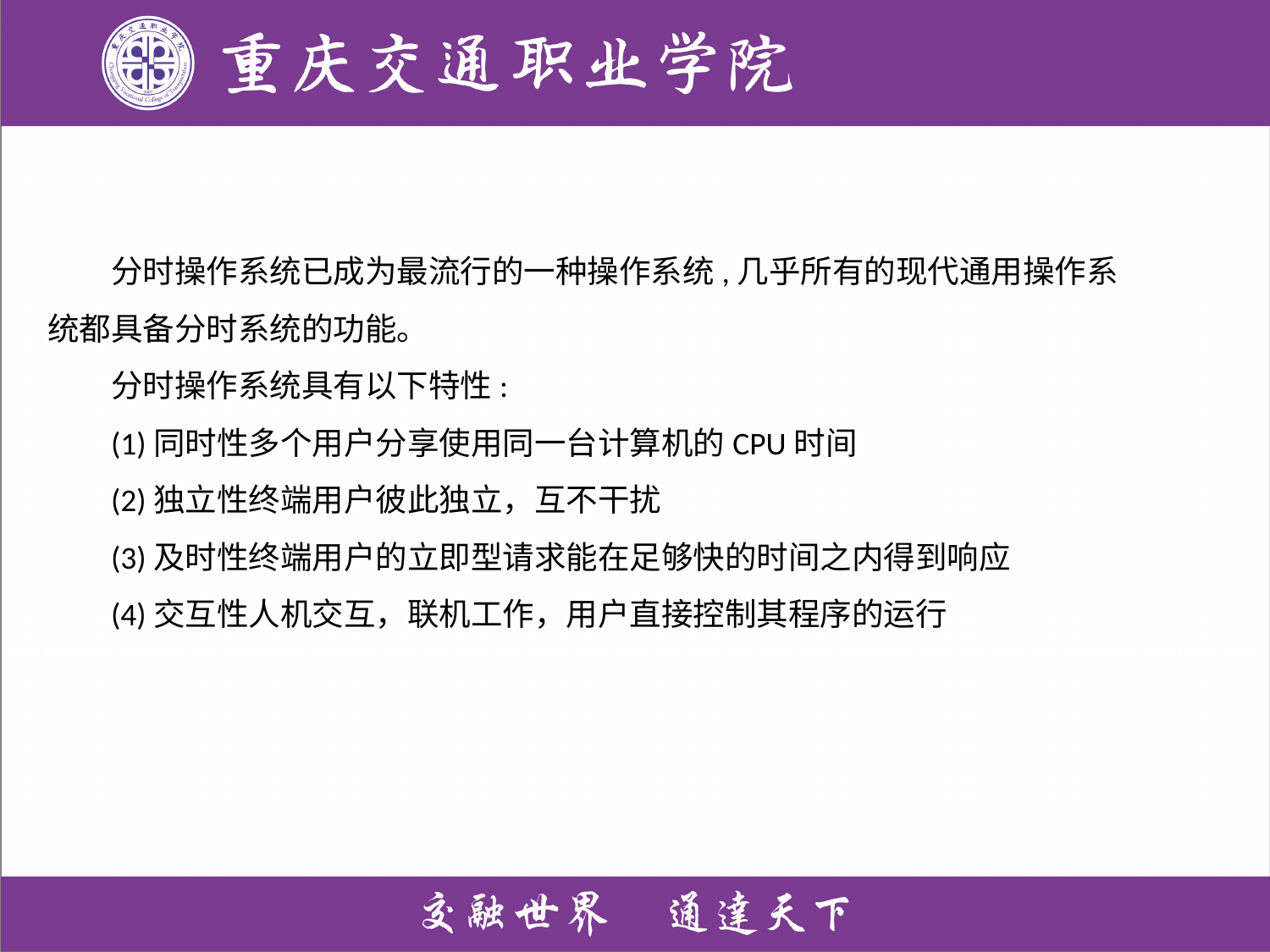

分时操作系统已成为最流行的一种操作系统,几乎所有的现代通用操作系统都具备分时系统的功能。
分时操作系统具有以下特性:
(1)同时性多个用户分享使用同一台计算机的CPU时间
(2)独立性终端用户彼此独立，互不干扰
(3)及时性终端用户的立即型请求能在足够快的时间之内得到响应
(4)交互性人机交互，联机工作，用户直接控制其程序的运行